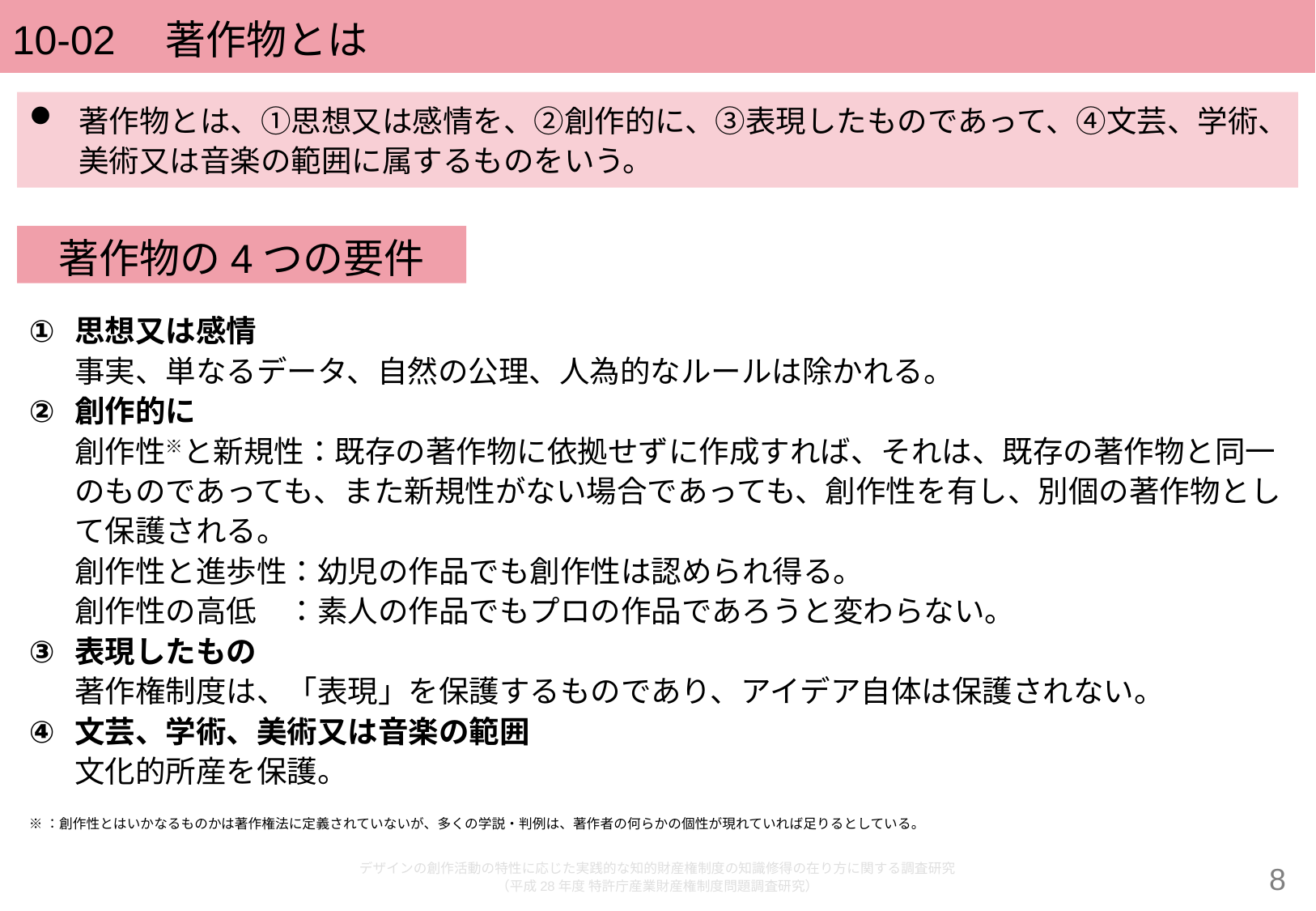

# 10-02　著作物とは
著作物とは、①思想又は感情を、②創作的に、③表現したものであって、④文芸、学術、美術又は音楽の範囲に属するものをいう。
著作物の4つの要件
思想又は感情
事実、単なるデータ、自然の公理、人為的なルールは除かれる。
創作的に
創作性※と新規性：既存の著作物に依拠せずに作成すれば、それは、既存の著作物と同一のものであっても、また新規性がない場合であっても、創作性を有し、別個の著作物として保護される。
創作性と進歩性：幼児の作品でも創作性は認められ得る。
創作性の高低　：素人の作品でもプロの作品であろうと変わらない。
表現したもの
著作権制度は、「表現」を保護するものであり、アイデア自体は保護されない。
文芸、学術、美術又は音楽の範囲
文化的所産を保護。
※：創作性とはいかなるものかは著作権法に定義されていないが、多くの学説・判例は、著作者の何らかの個性が現れていれば足りるとしている。
デザインの創作活動の特性に応じた実践的な知的財産権制度の知識修得の在り方に関する調査研究
（平成28年度 特許庁産業財産権制度問題調査研究）
8